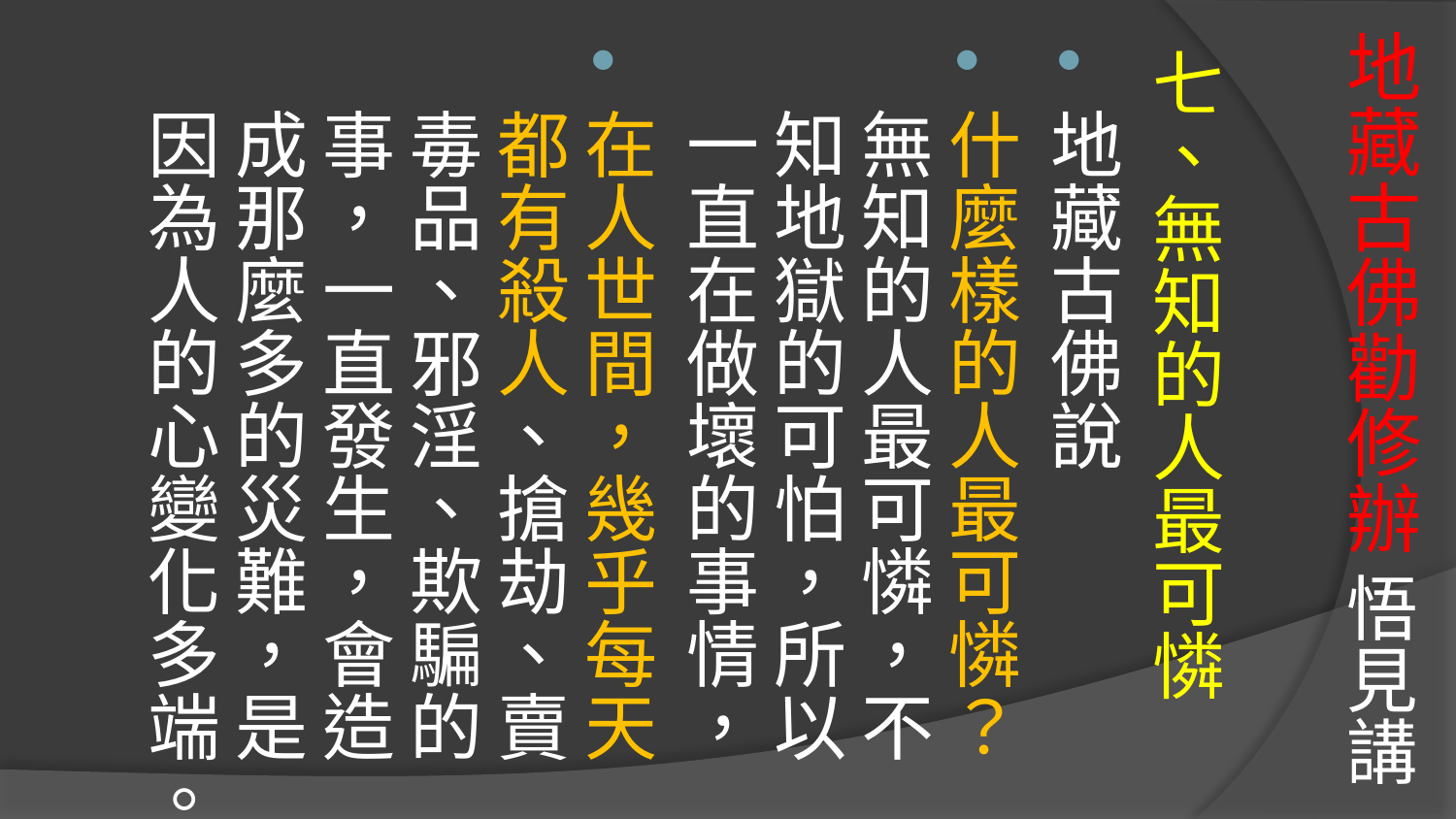

# 地藏古佛勸修辦 悟見講
七、無知的人最可憐
地藏古佛說
什麼樣的人最可憐？無知的人最可憐，不知地獄的可怕，所以一直在做壞的事情，
在人世間，幾乎每天都有殺人、搶劫、賣毒品、邪淫、欺騙的事，一直發生，會造成那麼多的災難，是因為人的心變化多端。